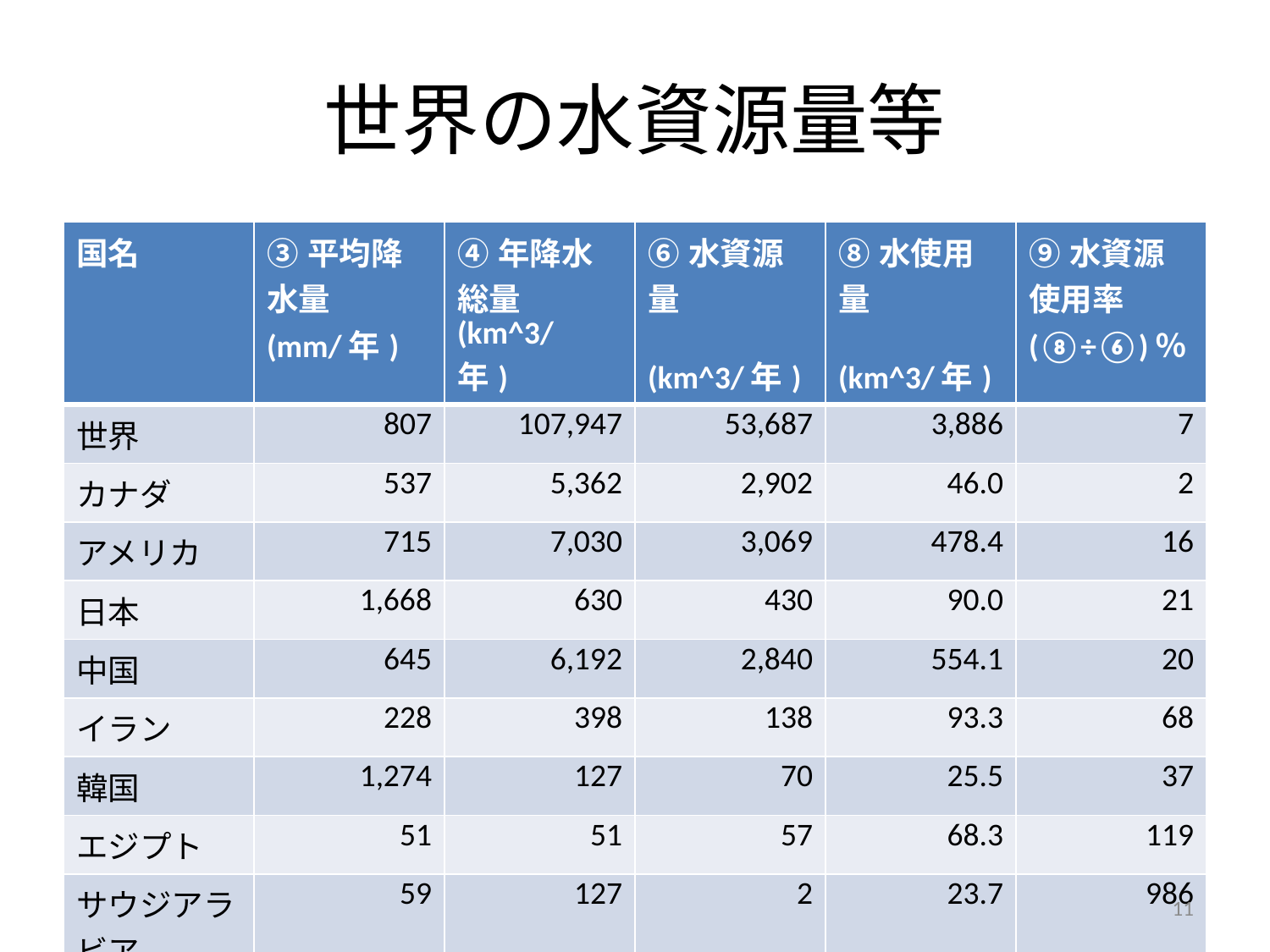

# 世界の水資源量等
| 国名 | ③平均降水量 (mm/年) | ④年降水総量 (km^3/年) | ⑥水資源量 (km^3/年) | ⑧水使用量 (km^3/年) | ⑨水資源使用率 (⑧÷⑥)％ |
| --- | --- | --- | --- | --- | --- |
| 世界 | 807 | 107,947 | 53,687 | 3,886 | 7 |
| カナダ | 537 | 5,362 | 2,902 | 46.0 | 2 |
| アメリカ | 715 | 7,030 | 3,069 | 478.4 | 16 |
| 日本 | 1,668 | 630 | 430 | 90.0 | 21 |
| 中国 | 645 | 6,192 | 2,840 | 554.1 | 20 |
| イラン | 228 | 398 | 138 | 93.3 | 68 |
| 韓国 | 1,274 | 127 | 70 | 25.5 | 37 |
| エジプト | 51 | 51 | 57 | 68.3 | 119 |
| サウジアラビア | 59 | 127 | 2 | 23.7 | 986 |
| クェート | 121 | 2 | 0.02 | 0.9 | 4566 |
11